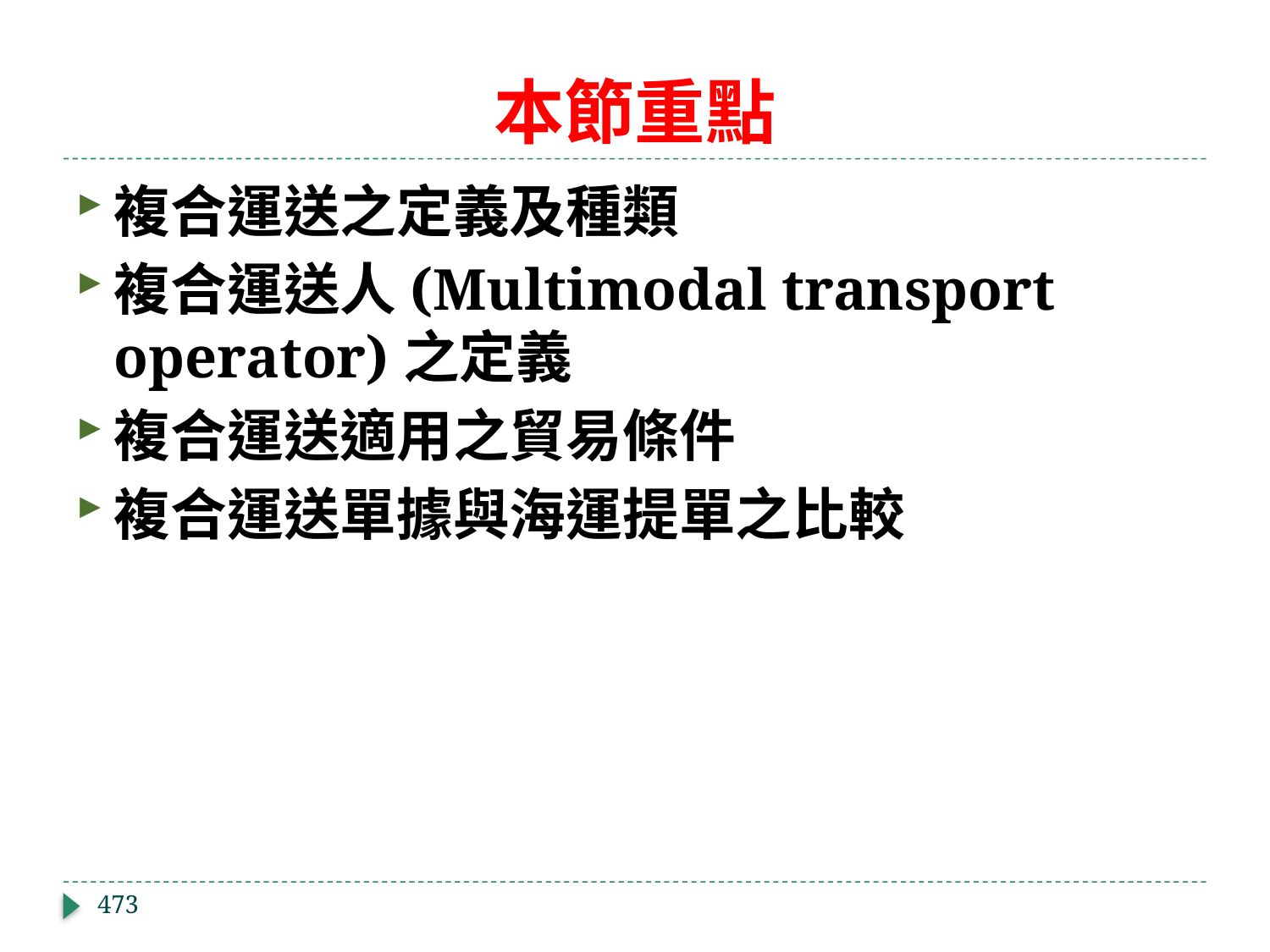

# 本節重點
複合運送之定義及種類
複合運送人(Multimodal transport operator)之定義
複合運送適用之貿易條件
複合運送單據與海運提單之比較
473